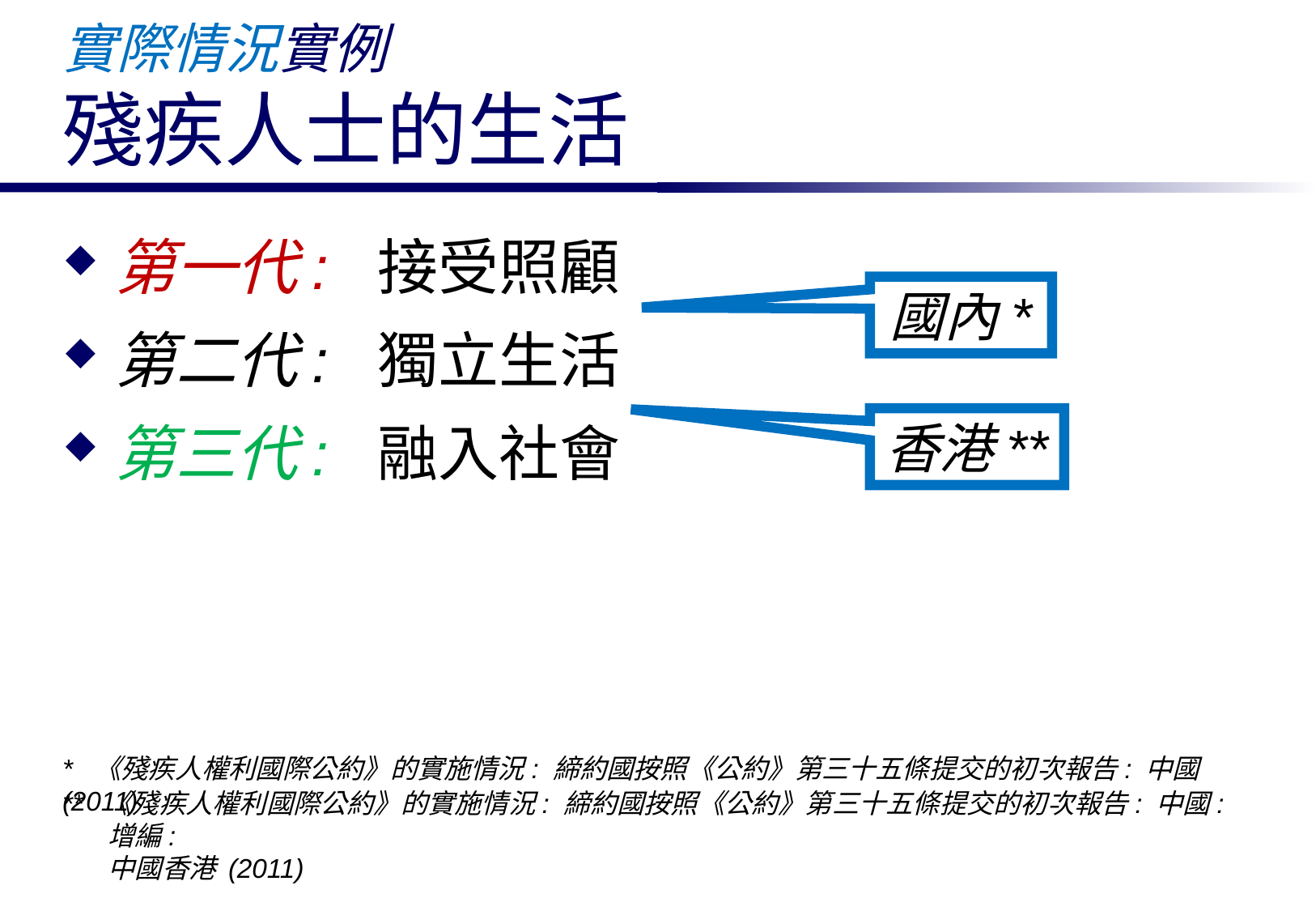

# 實際情況實例 殘疾人士的生活
第一代:  接受照顧
第二代:  獨立生活
第三代:  融入社會
國內*
香港**
*  《殘疾人權利國際公約》的實施情況: 締約國按照《公約》第三十五條提交的初次報告: 中國 (2011)
**  《殘疾人權利國際公約》的實施情況: 締約國按照《公約》第三十五條提交的初次報告: 中國: 增編:
中國香港 (2011)